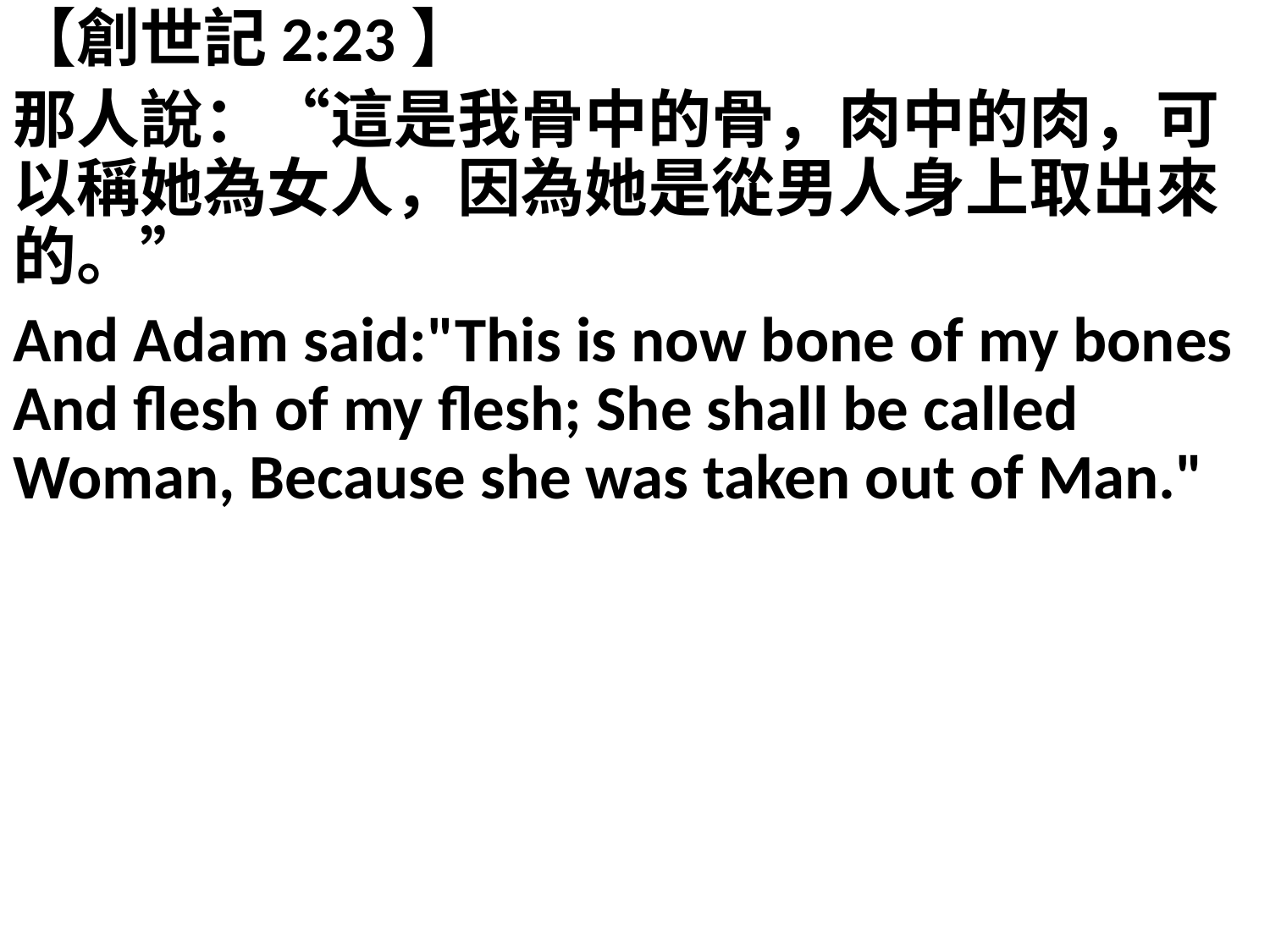

【創世記2:23】
那人說：“這是我骨中的骨，肉中的肉，可以稱她為女人，因為她是從男人身上取出來的。”
And Adam said:"This is now bone of my bones And flesh of my flesh; She shall be called Woman, Because she was taken out of Man."